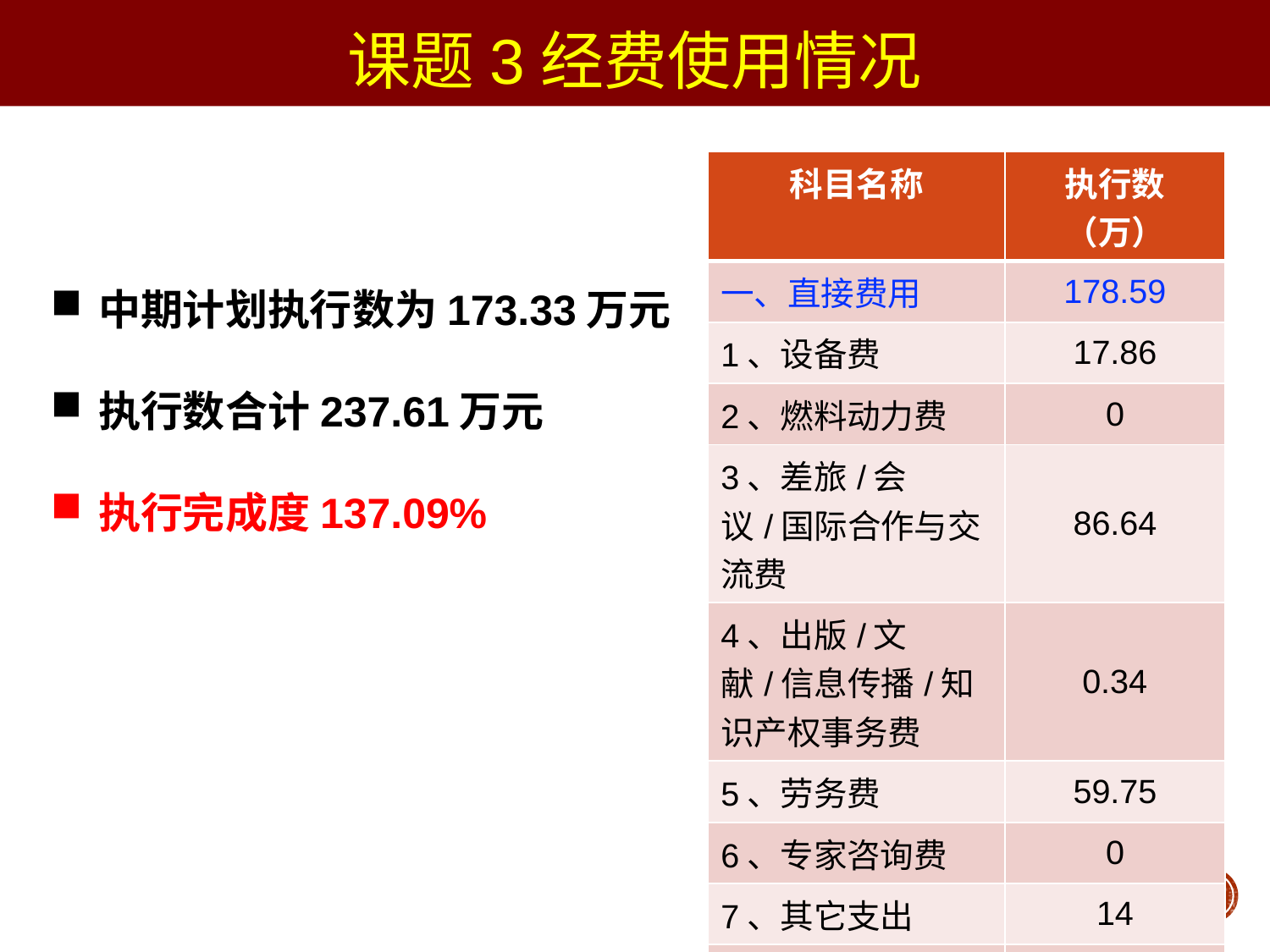

课题3经费使用情况
| 科目名称 | 执行数（万） |
| --- | --- |
| 一、直接费用 | 178.59 |
| 1、设备费 | 17.86 |
| 2、燃料动力费 | 0 |
| 3、差旅/会议/国际合作与交流费 | 86.64 |
| 4、出版/文献/信息传播/知识产权事务费 | 0.34 |
| 5、劳务费 | 59.75 |
| 6、专家咨询费 | 0 |
| 7、其它支出 | 14 |
| 二、间接费用 | 59.02 |
| 总 费 用 | 237.61 |
中期计划执行数为173.33万元
执行数合计237.61万元
执行完成度137.09%
28